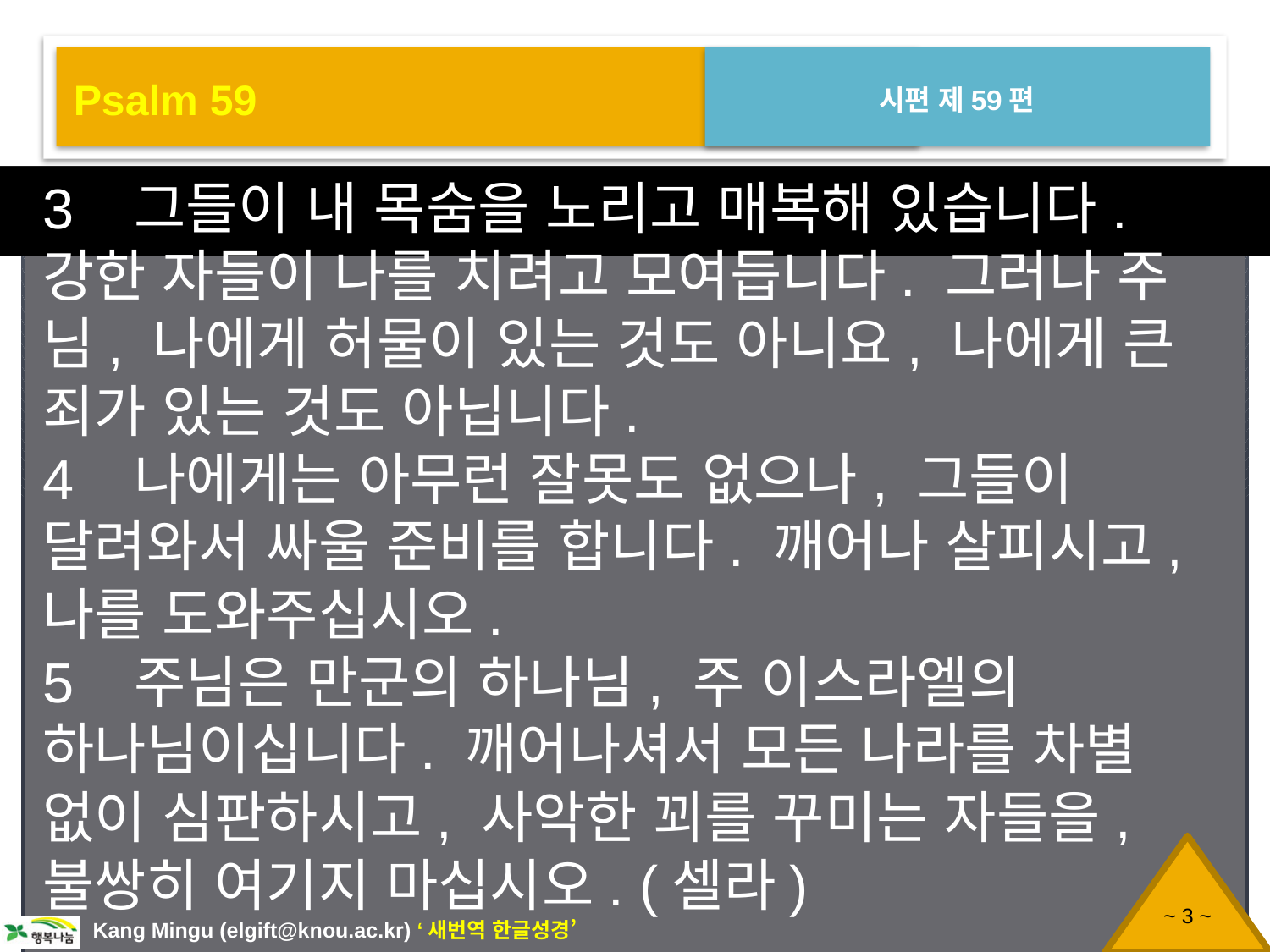

Psalm 59
시편 제59편
3   그들이 내 목숨을 노리고 매복해 있습니다. 강한 자들이 나를 치려고 모여듭니다. 그러나 주님, 나에게 허물이 있는 것도 아니요, 나에게 큰 죄가 있는 것도 아닙니다.
4   나에게는 아무런 잘못도 없으나, 그들이 달려와서 싸울 준비를 합니다. 깨어나 살피시고, 나를 도와주십시오.
5   주님은 만군의 하나님, 주 이스라엘의 하나님이십니다. 깨어나셔서 모든 나라를 차별 없이 심판하시고, 사악한 꾀를 꾸미는 자들을, 불쌍히 여기지 마십시오. (셀라)